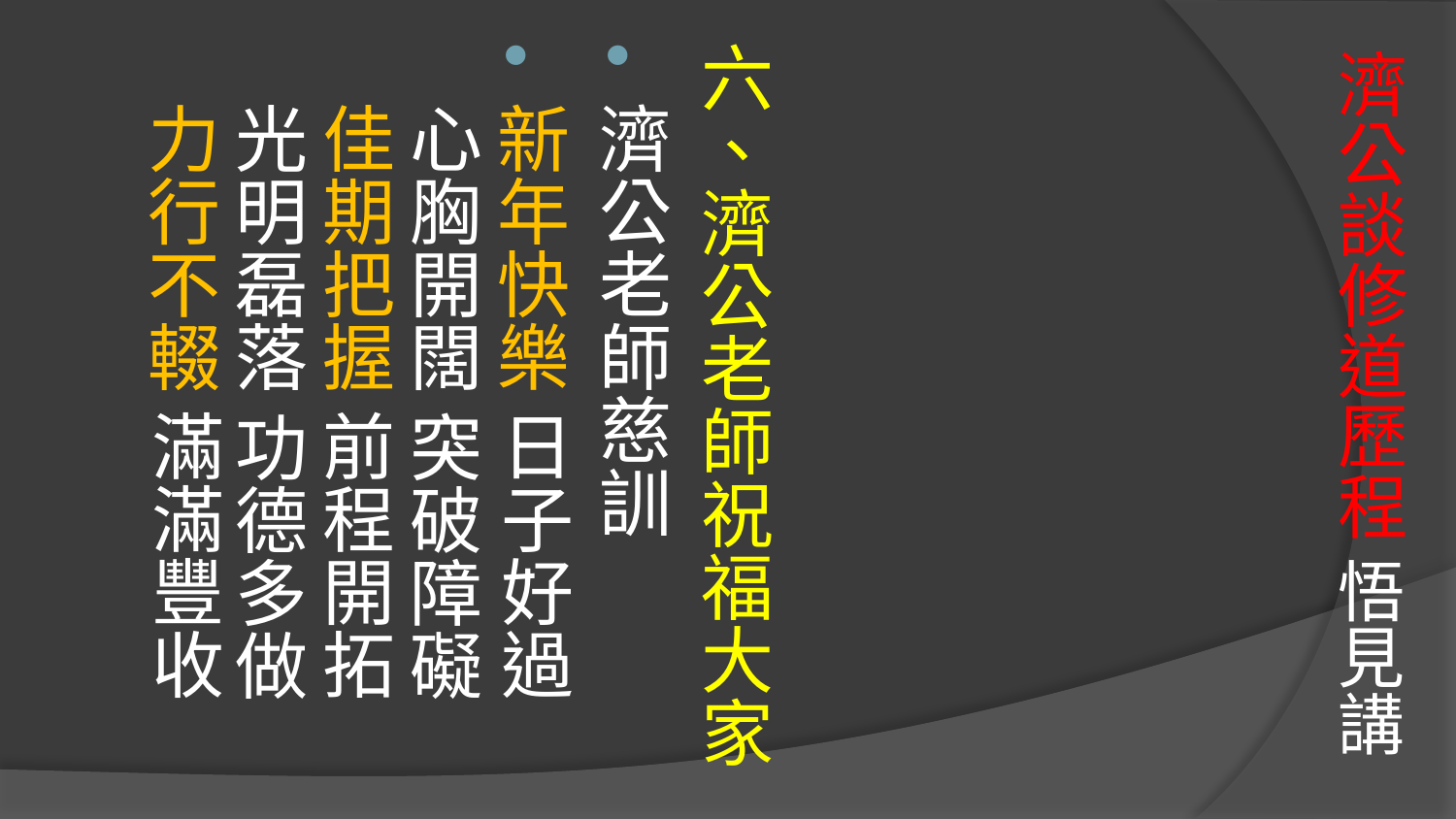

# 濟公談修道歷程 悟見講
六、濟公老師祝福大家
濟公老師慈訓
新年快樂 日子好過
心胸開闊 突破障礙
佳期把握 前程開拓
光明磊落 功德多做
力行不輟 滿滿豐收